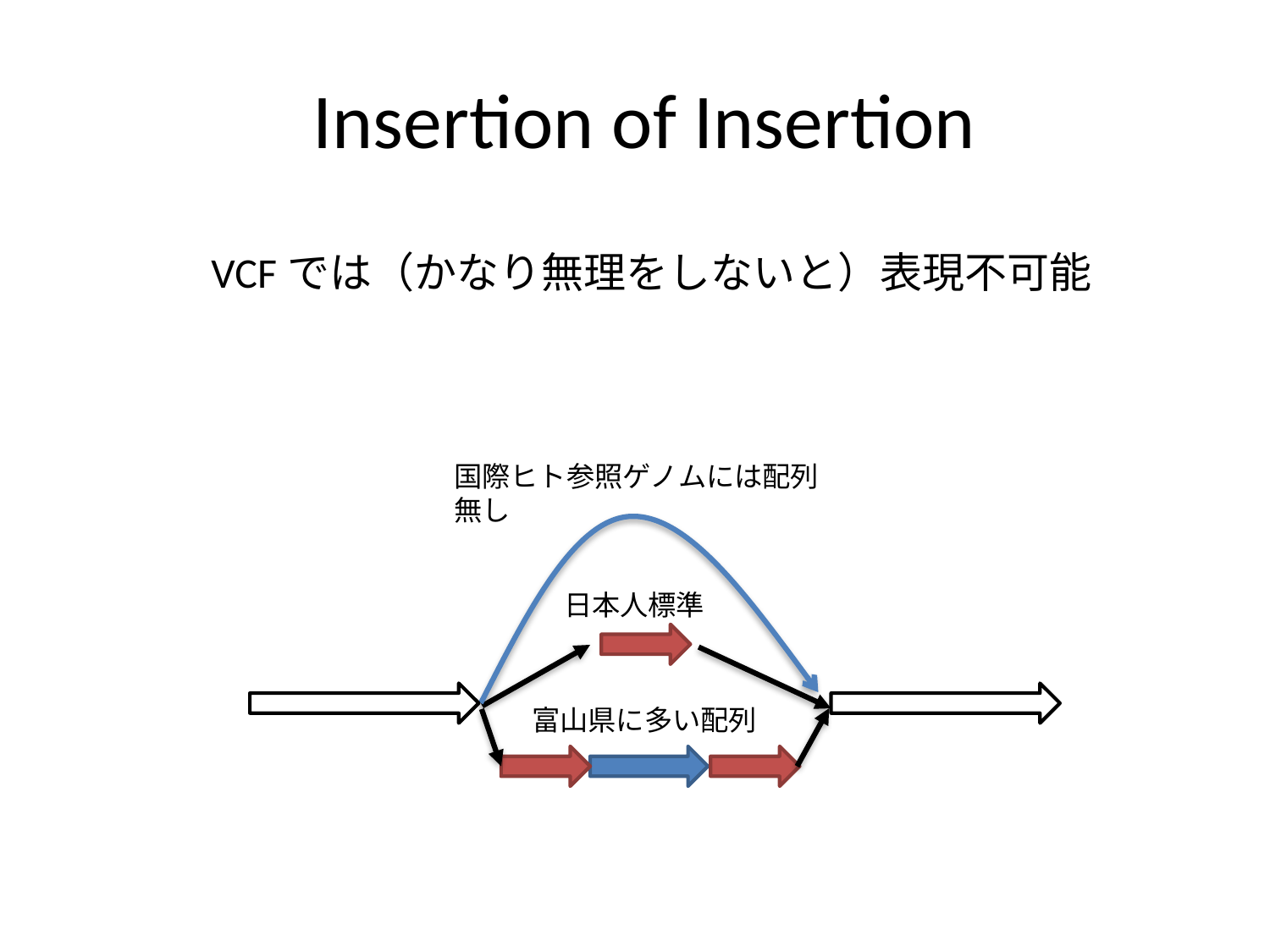

# Insertion of Insertion
VCFでは（かなり無理をしないと）表現不可能
国際ヒト参照ゲノムには配列無し

日本人標準

富山県に多い配列